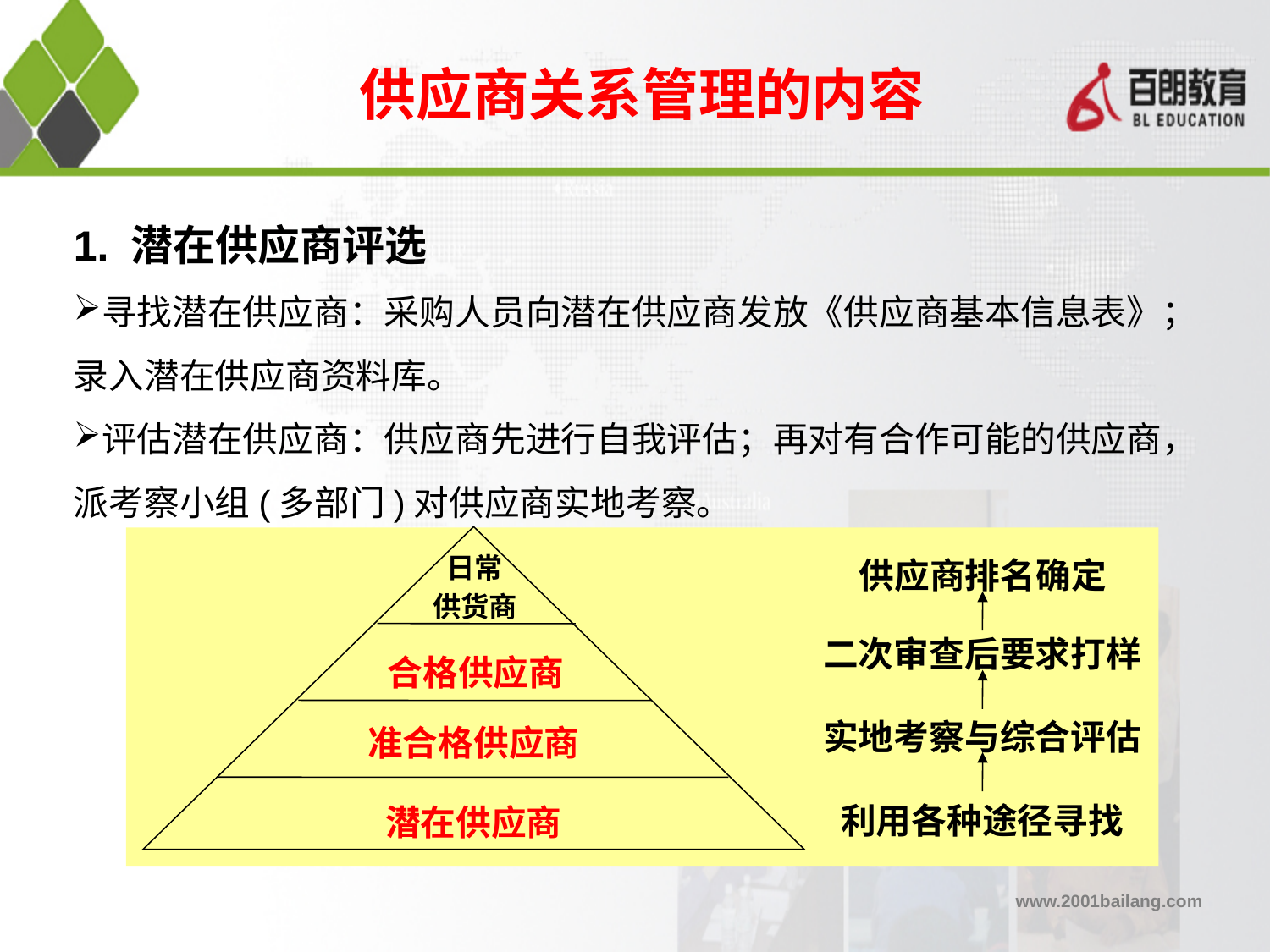

供应商关系管理的内容
1. 潜在供应商评选
寻找潜在供应商：采购人员向潜在供应商发放《供应商基本信息表》；录入潜在供应商资料库。
评估潜在供应商：供应商先进行自我评估；再对有合作可能的供应商，派考察小组(多部门)对供应商实地考察。

供应商排名确定
日常
供货商

二次审查后要求打样
合格供应商

实地考察与综合评估
准合格供应商

利用各种途径寻找
潜在供应商